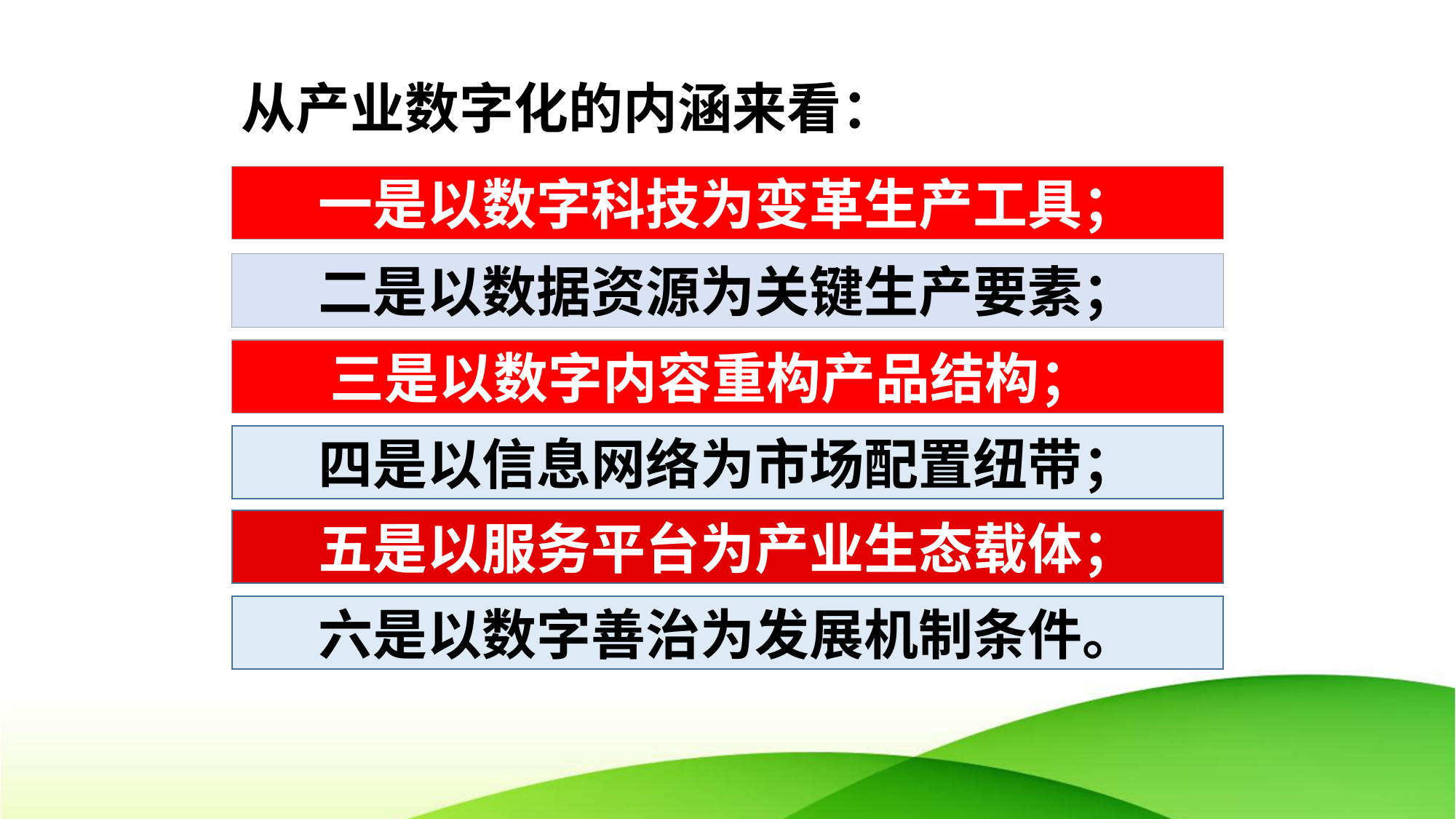

从产业数字化的内涵来看：
一是以数字科技为变革生产工具；
二是以数据资源为关键生产要素；
      三是以数字内容重构产品结构；
四是以信息网络为市场配置纽带；
五是以服务平台为产业生态载体；
六是以数字善治为发展机制条件。